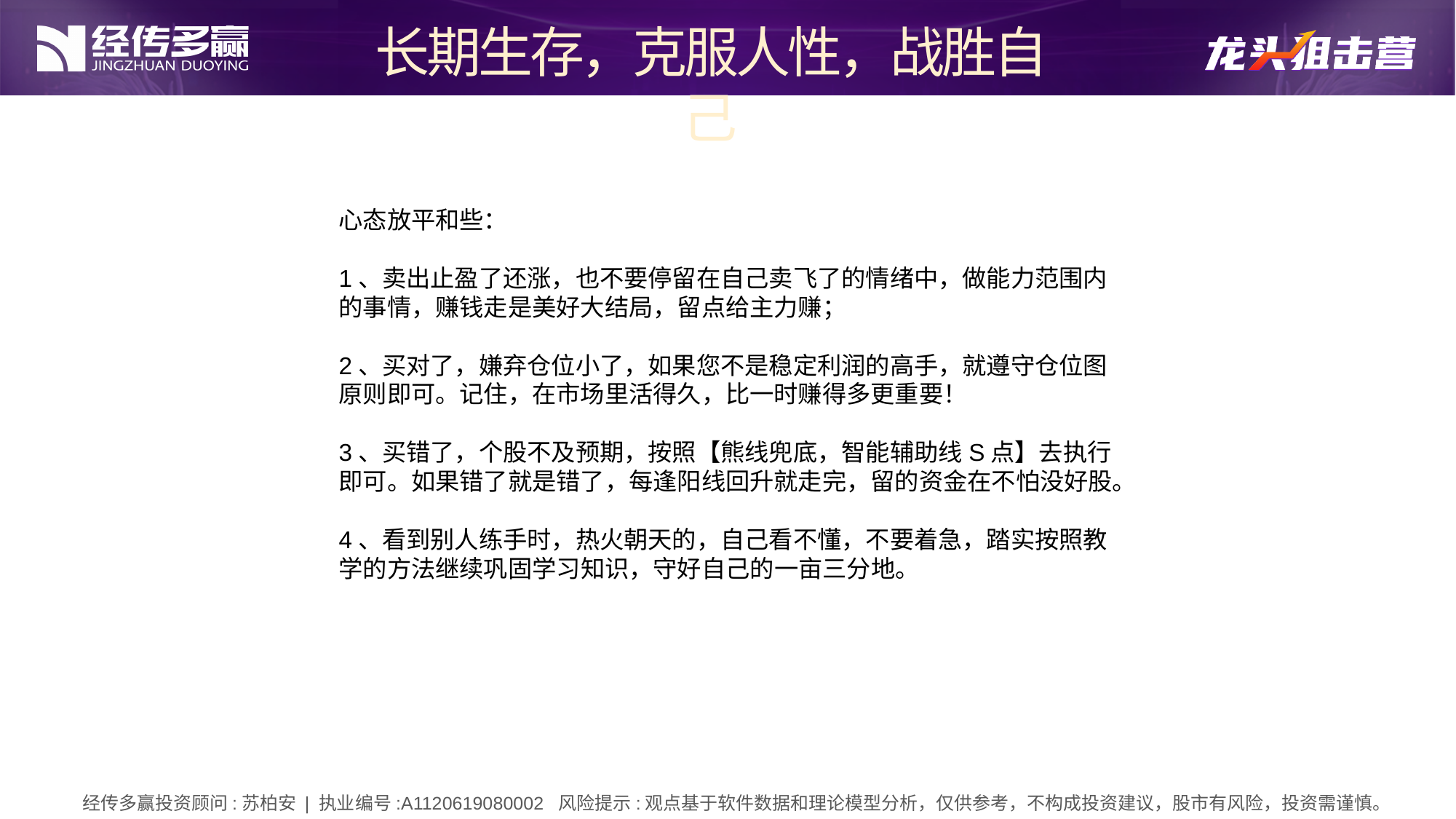

长期生存，克服人性，战胜自己
心态放平和些：

1、卖出止盈了还涨，也不要停留在自己卖飞了的情绪中，做能力范围内的事情，赚钱走是美好大结局，留点给主力赚；

2、买对了，嫌弃仓位小了，如果您不是稳定利润的高手，就遵守仓位图原则即可。记住，在市场里活得久，比一时赚得多更重要！

3、买错了，个股不及预期，按照【熊线兜底，智能辅助线S点】去执行即可。如果错了就是错了，每逢阳线回升就走完，留的资金在不怕没好股。

4、看到别人练手时，热火朝天的，自己看不懂，不要着急，踏实按照教学的方法继续巩固学习知识，守好自己的一亩三分地。